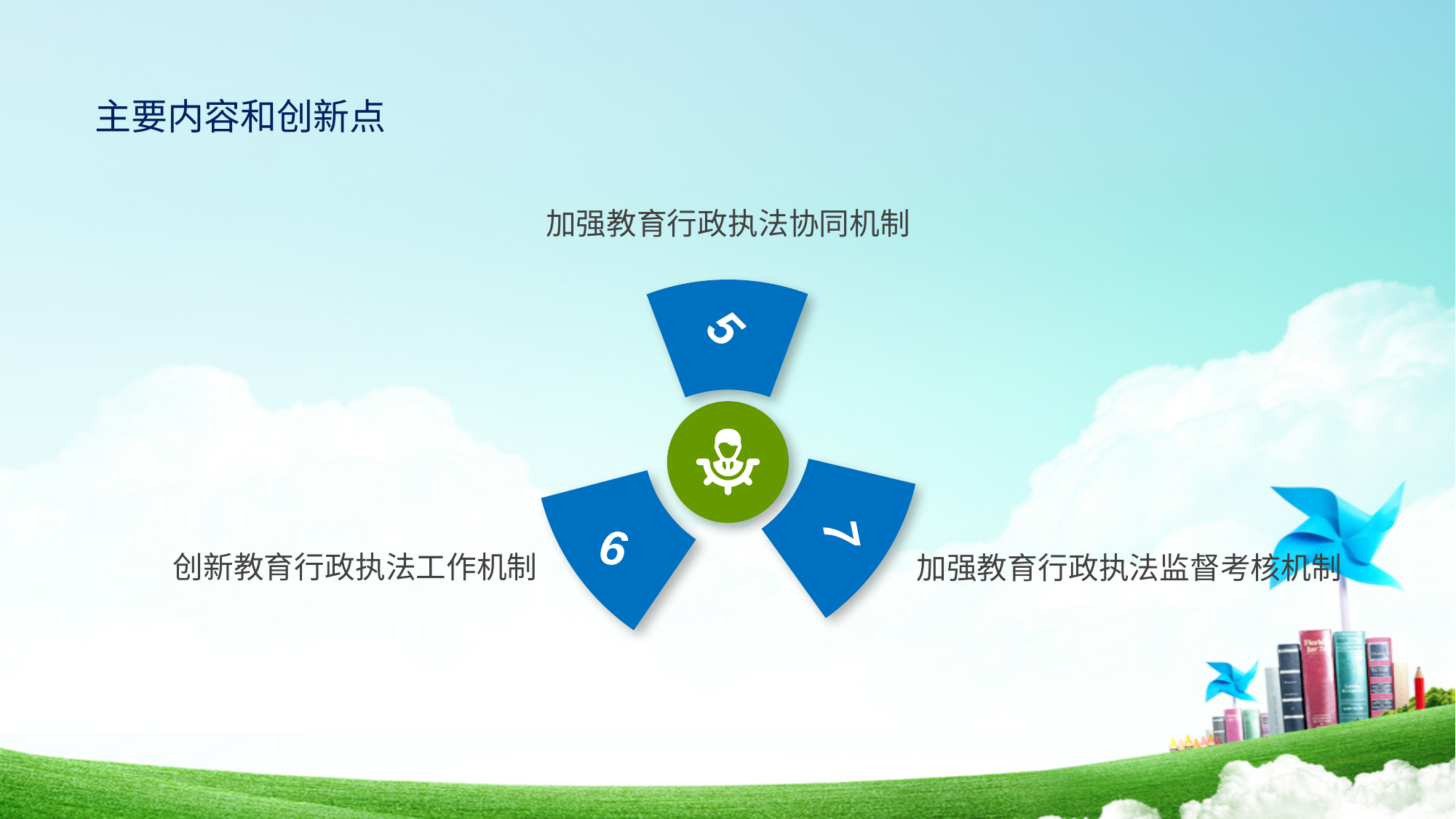

主要内容和创新点
加强教育行政执法协同机制
5

7
6
创新教育行政执法工作机制
加强教育行政执法监督考核机制